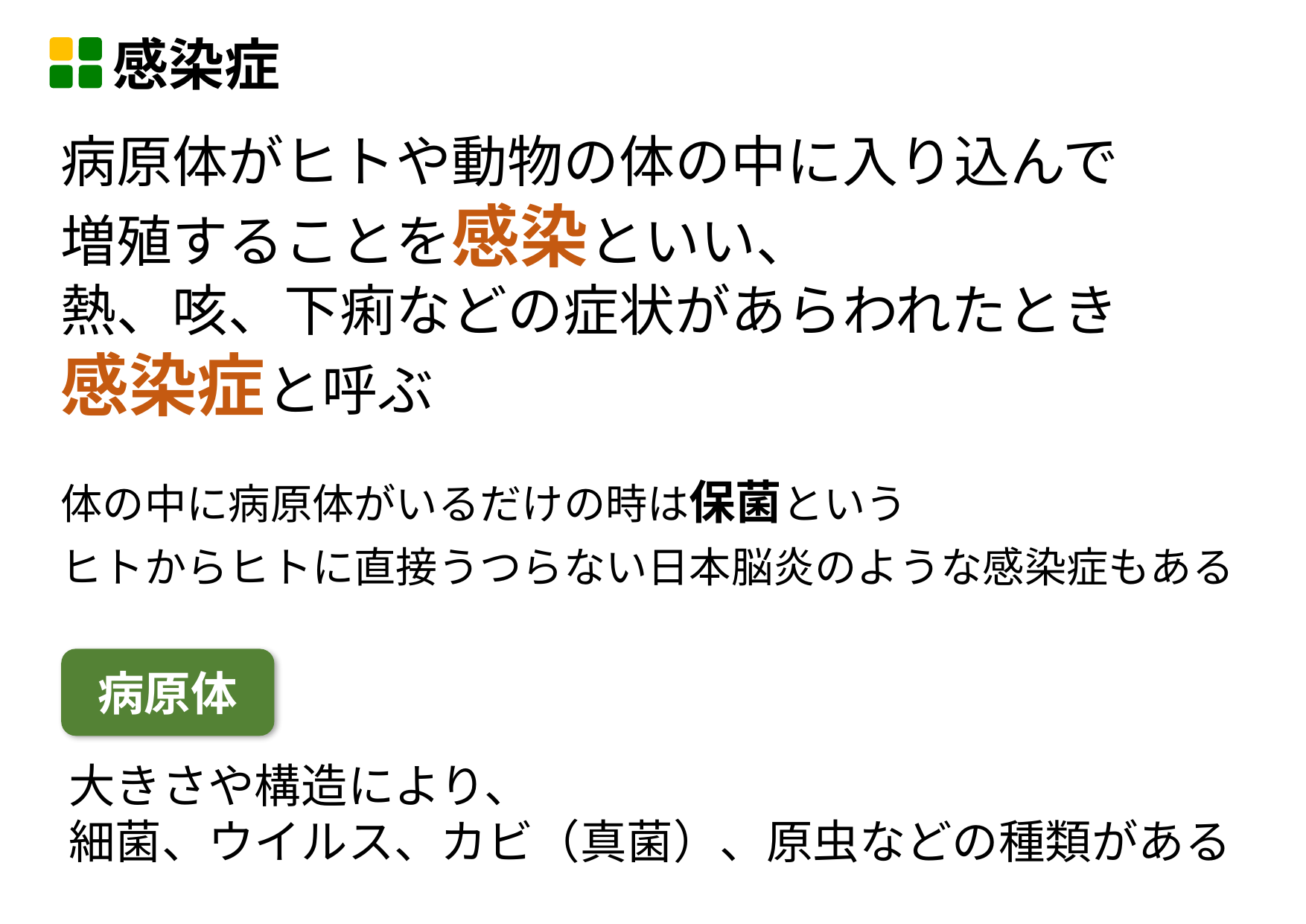

感染症

病原体がヒトや動物の体の中に入り込んで
増殖することを感染といい、
熱、咳、下痢などの症状があらわれたとき
感染症と呼ぶ
体の中に病原体がいるだけの時は保菌という
ヒトからヒトに直接うつらない日本脳炎のような感染症もある
病原体
大きさや構造により、
細菌、ウイルス、カビ（真菌）、原虫などの種類がある